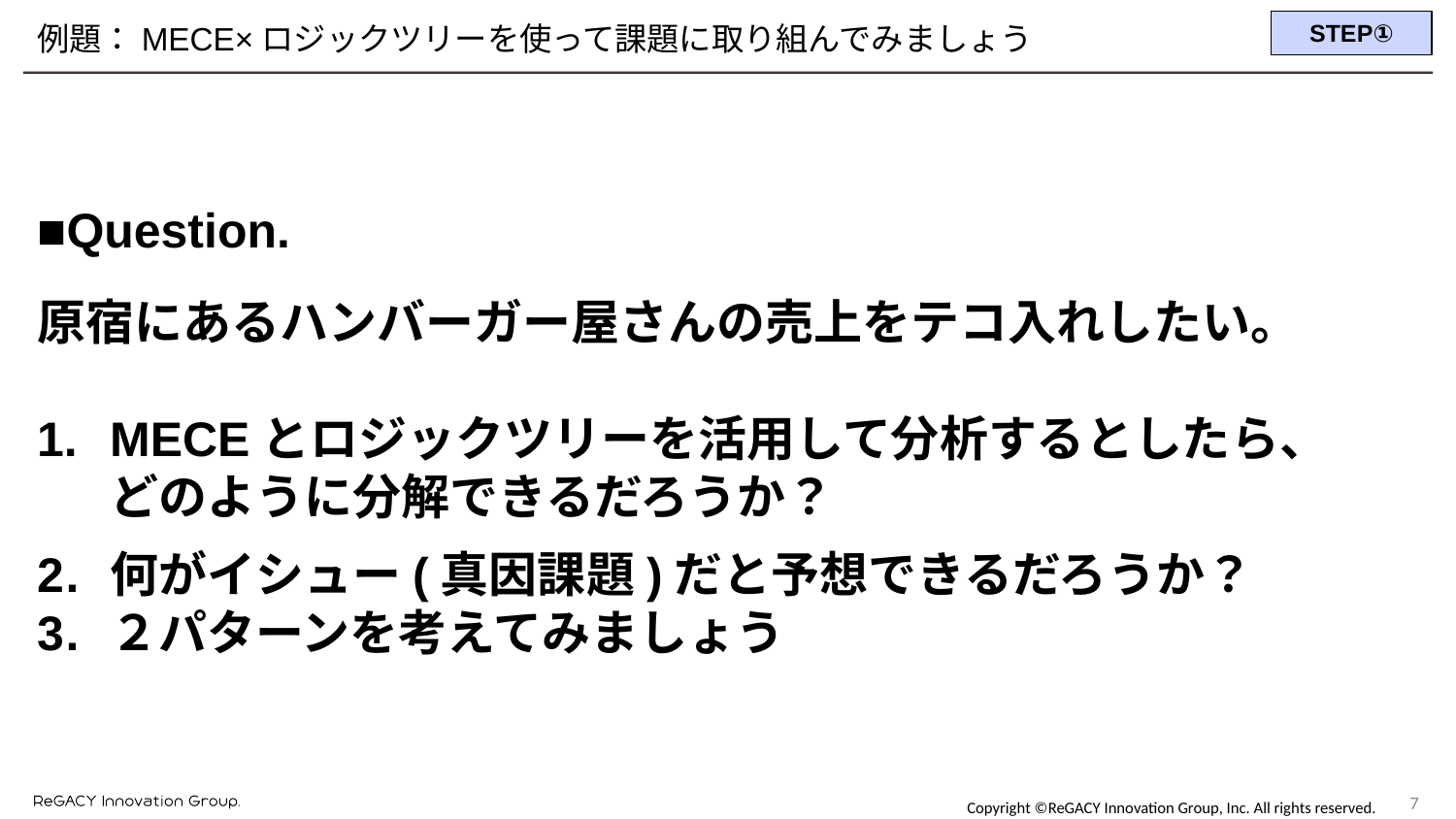

STEP①
例題：MECE×ロジックツリーを使って課題に取り組んでみましょう
■Question.

原宿にあるハンバーガー屋さんの売上をテコ入れしたい。

MECEとロジックツリーを活用して分析するとしたら、
どのように分解できるだろうか？

何がイシュー(真因課題)だと予想できるだろうか？
２パターンを考えてみましょう
7